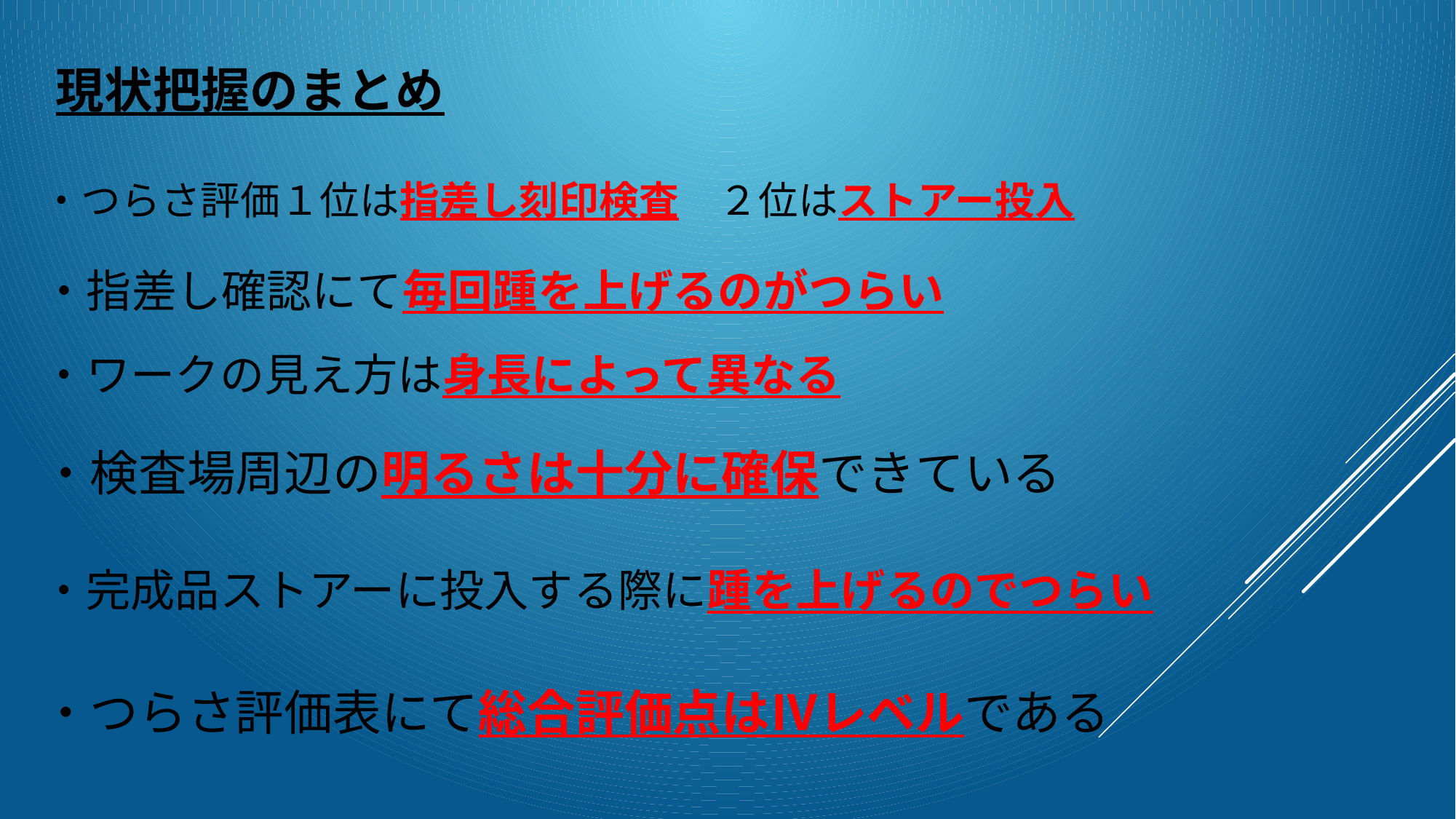

現状把握のまとめ
・つらさ評価１位は指差し刻印検査　２位はストアー投入

・指差し確認にて毎回踵を上げるのがつらい

・ワークの見え方は身長によって異なる

・検査場周辺の明るさは十分に確保できている
・完成品ストアーに投入する際に踵を上げるのでつらい

・つらさ評価表にて総合評価点はⅣレベルである